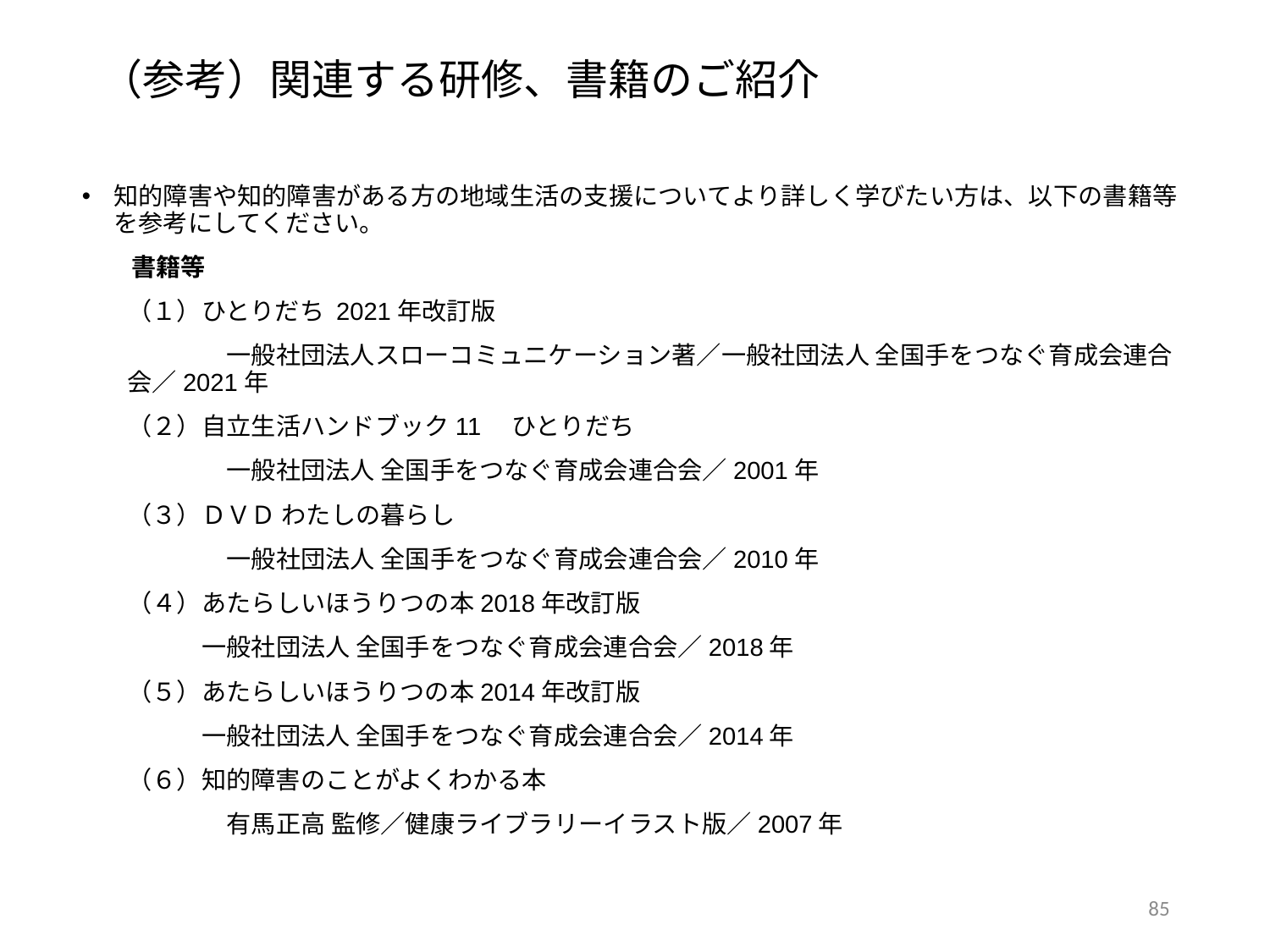

（参考）関連する研修、書籍のご紹介
知的障害や知的障害がある方の地域生活の支援についてより詳しく学びたい方は、以下の書籍等を参考にしてください。
　　書籍等
（１）ひとりだち 2021年改訂版
　　　　一般社団法人スローコミュニケーション著／一般社団法人 全国手をつなぐ育成会連合会／2021年
（２）自立生活ハンドブック11　ひとりだち
　　　　一般社団法人 全国手をつなぐ育成会連合会／2001年
（３）ＤＶＤ わたしの暮らし
　　　　一般社団法人 全国手をつなぐ育成会連合会／2010年
（４）あたらしいほうりつの本2018年改訂版
　　　一般社団法人 全国手をつなぐ育成会連合会／2018年
（５）あたらしいほうりつの本2014年改訂版
　　　一般社団法人 全国手をつなぐ育成会連合会／2014年
（６）知的障害のことがよくわかる本
　　　　有馬正高 監修／健康ライブラリーイラスト版／2007年

85